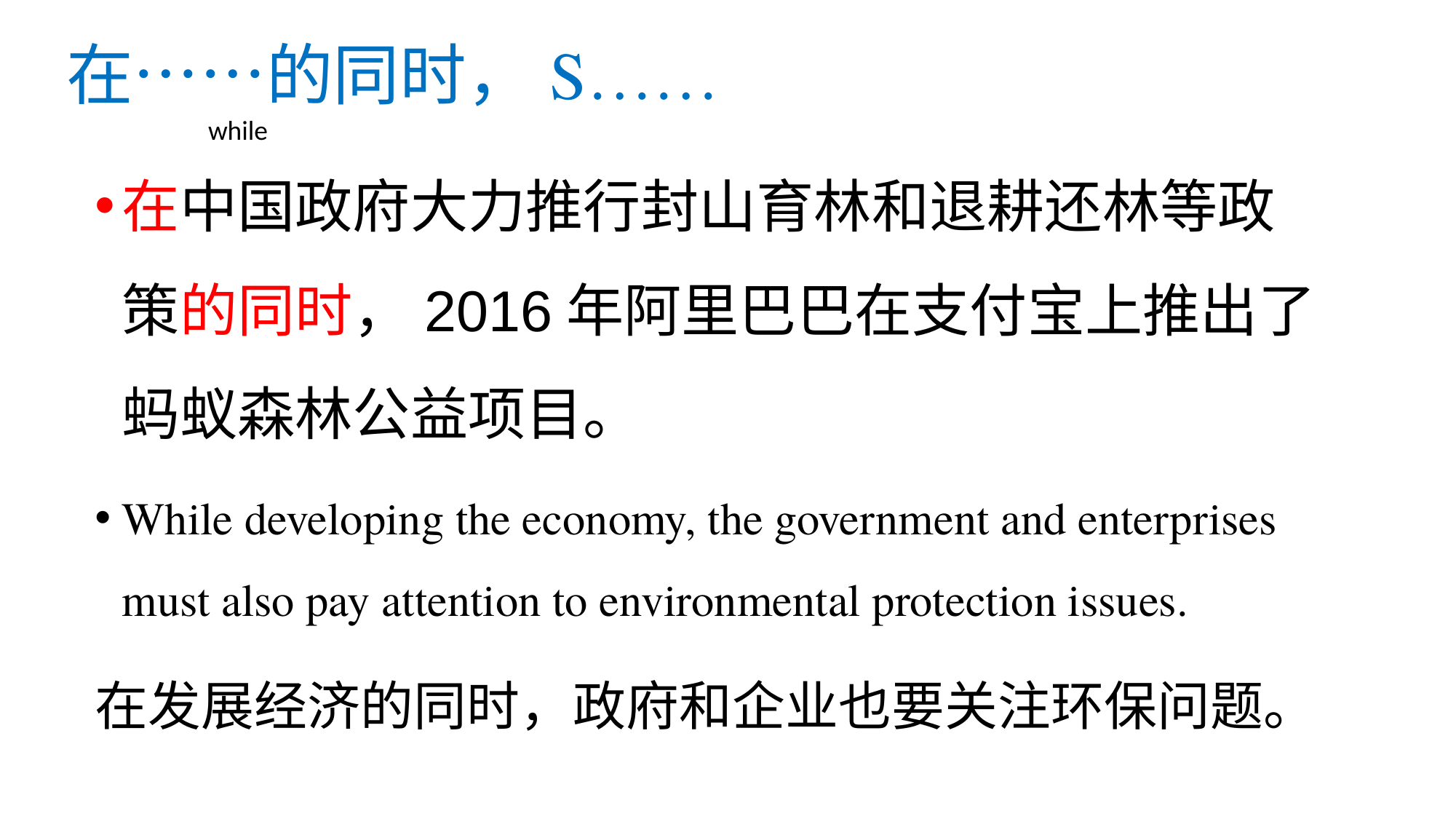

# 在……的同时，S……
while
在中国政府大力推行封山育林和退耕还林等政策的同时，2016年阿里巴巴在支付宝上推出了蚂蚁森林公益项目。
While developing the economy, the government and enterprises must also pay attention to environmental protection issues.
在发展经济的同时，政府和企业也要关注环保问题。